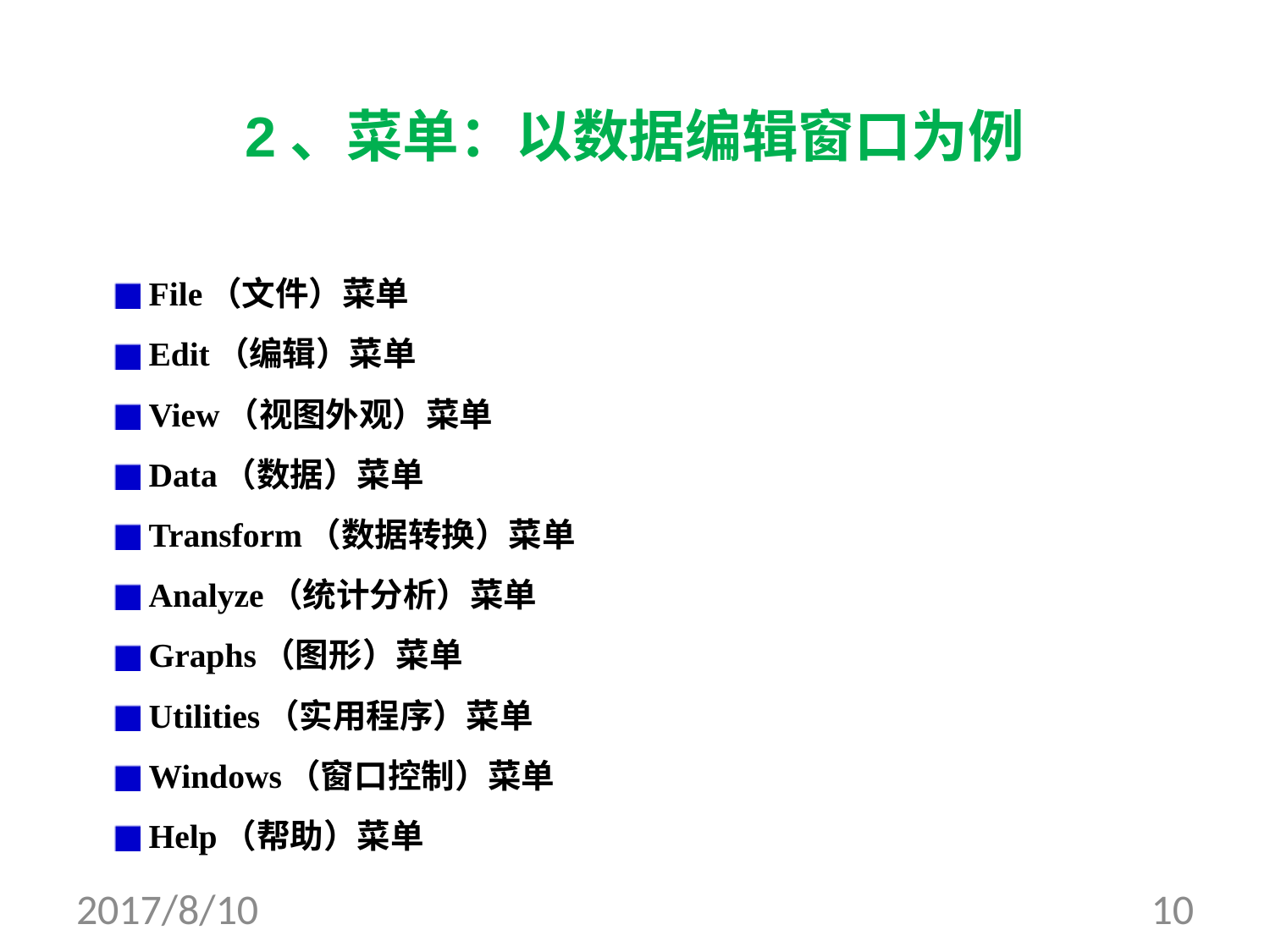

# 2、菜单：以数据编辑窗口为例
File（文件）菜单
Edit（编辑）菜单
View（视图外观）菜单
Data（数据）菜单
Transform（数据转换）菜单
Analyze（统计分析）菜单
Graphs（图形）菜单
Utilities（实用程序）菜单
Windows（窗口控制）菜单
Help（帮助）菜单
2017/8/10
10